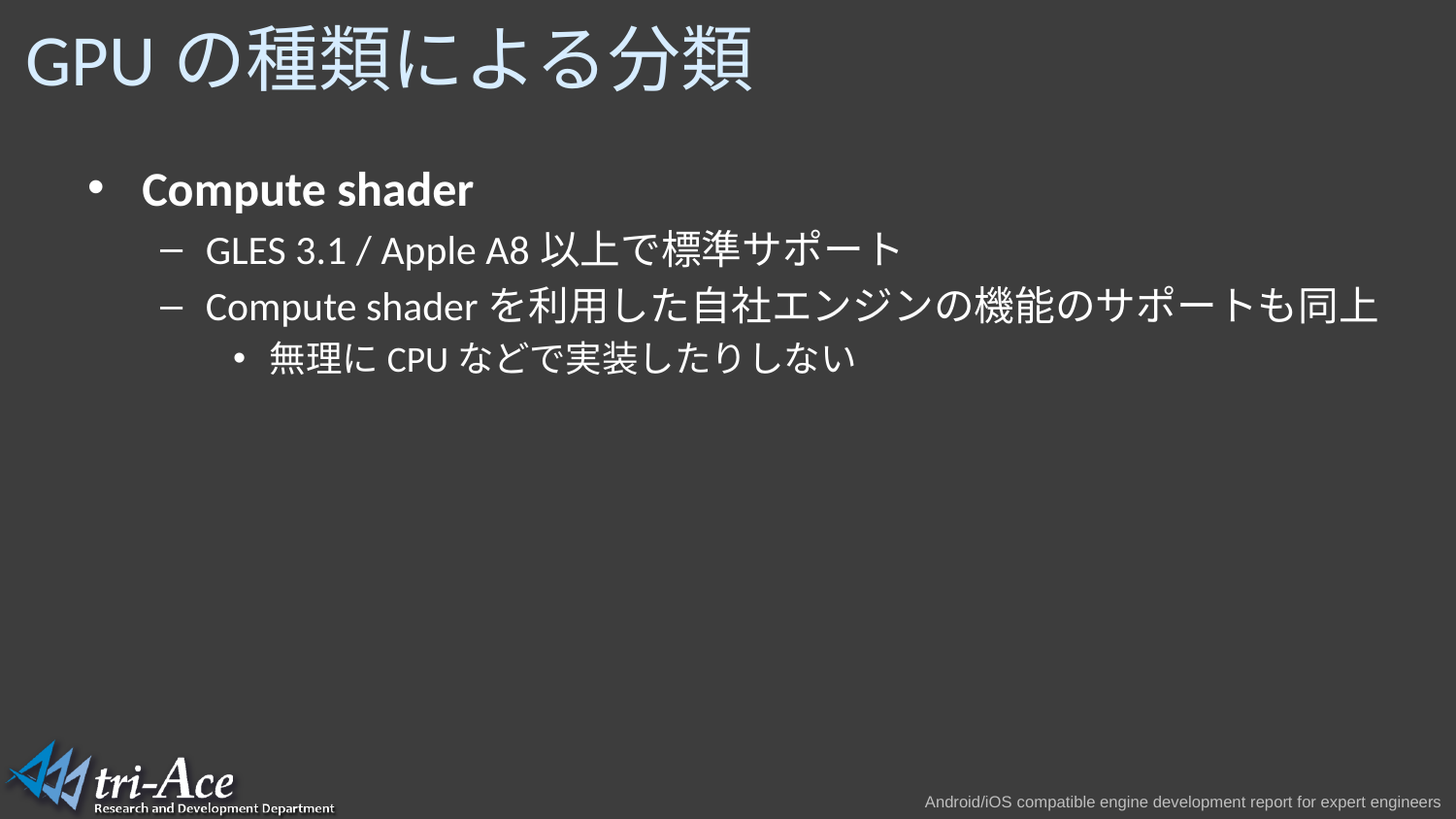

# GPUの種類による分類
Compute shader
GLES 3.1 / Apple A8以上で標準サポート
Compute shaderを利用した自社エンジンの機能のサポートも同上
無理にCPUなどで実装したりしない